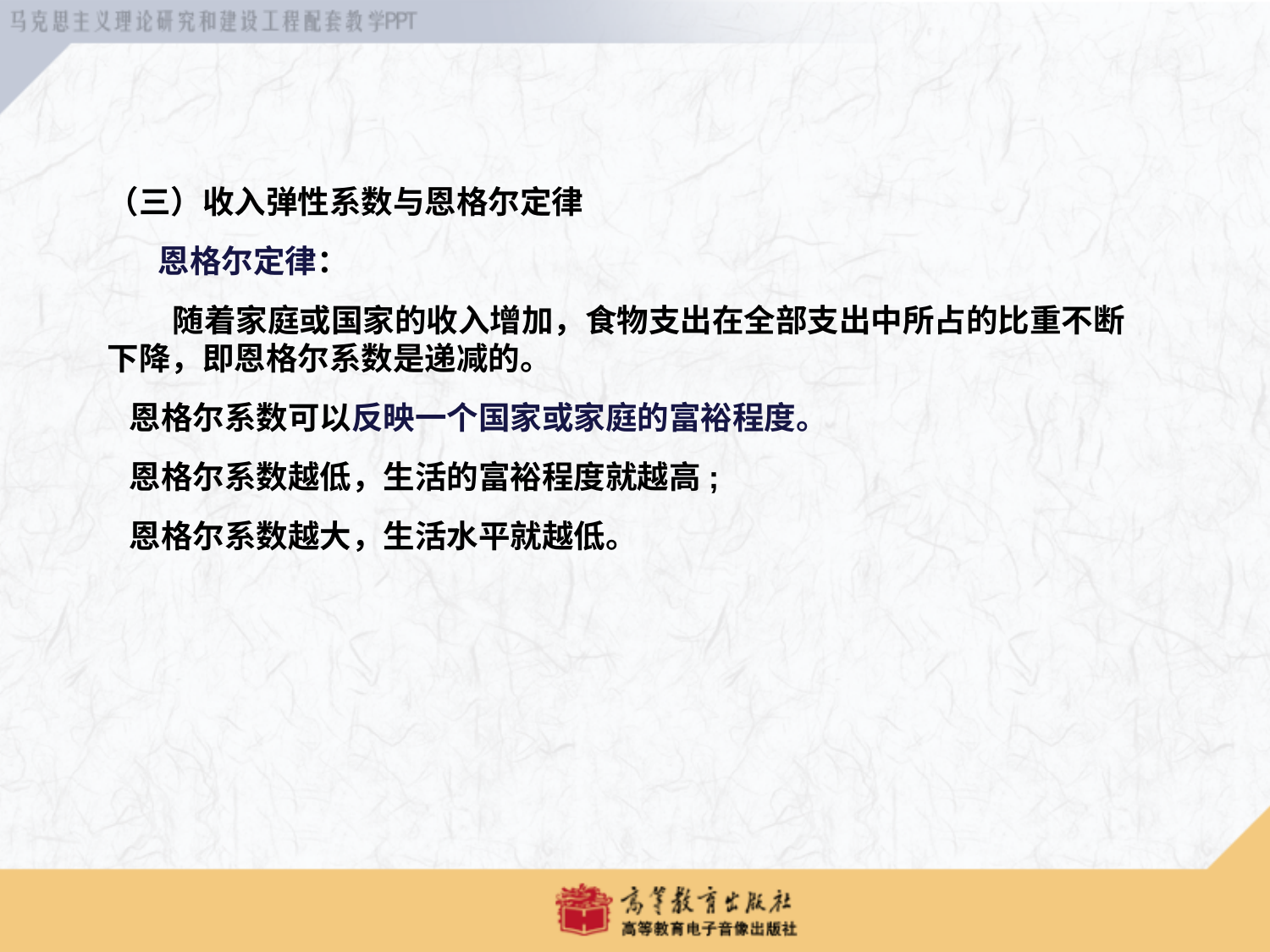

（三）收入弹性系数与恩格尔定律
      恩格尔定律：
        随着家庭或国家的收入增加，食物支出在全部支出中所占的比重不断下降，即恩格尔系数是递减的。
  恩格尔系数可以反映一个国家或家庭的富裕程度。
  恩格尔系数越低，生活的富裕程度就越高;
  恩格尔系数越大，生活水平就越低。